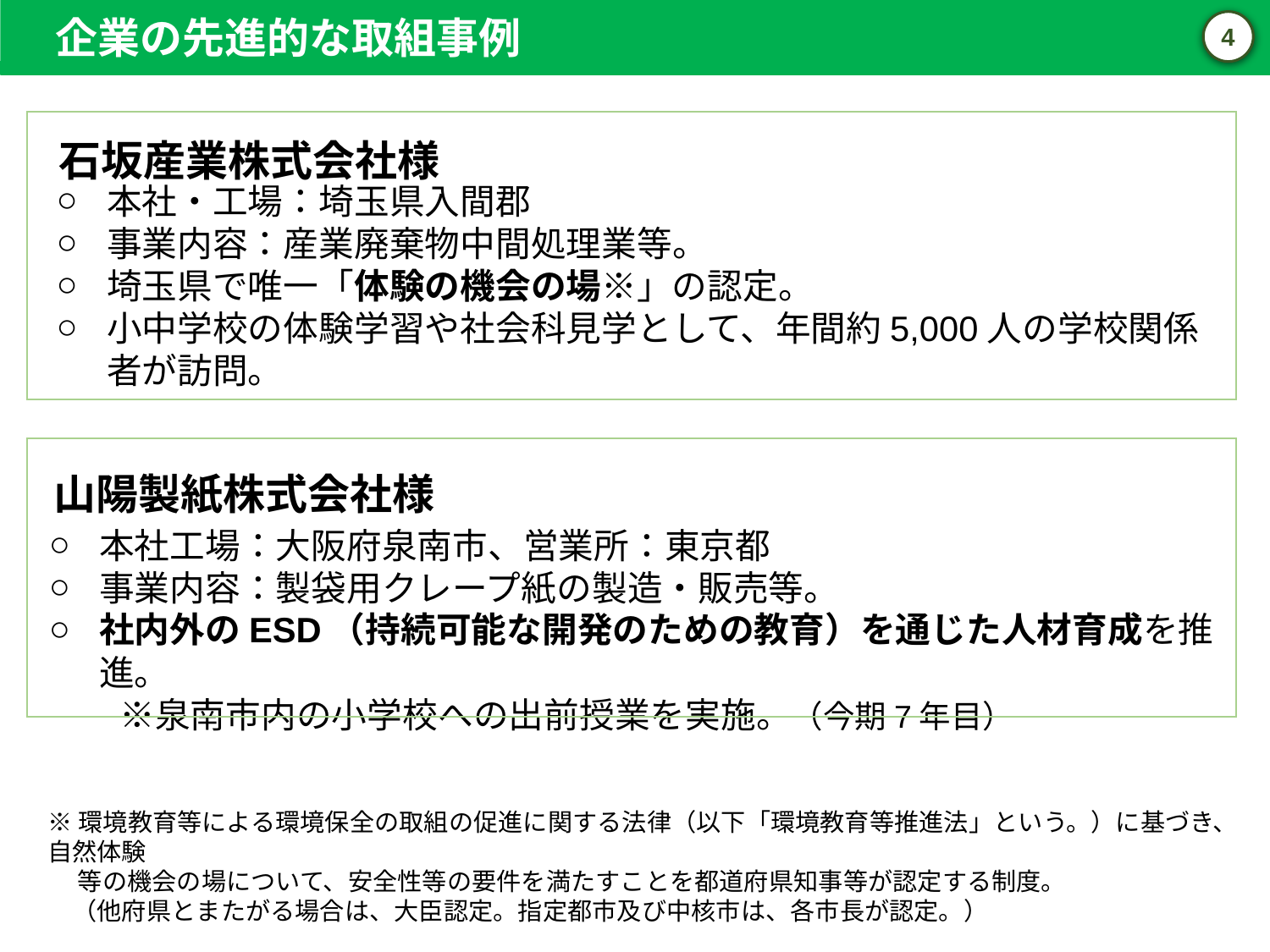

企業の先進的な取組事例
4
石坂産業株式会社様

本社・工場：埼玉県入間郡
事業内容：産業廃棄物中間処理業等。
埼玉県で唯一「体験の機会の場※」の認定。
小中学校の体験学習や社会科見学として、年間約5,000人の学校関係者が訪問。
山陽製紙株式会社様

本社工場：大阪府泉南市、営業所：東京都
事業内容：製袋用クレープ紙の製造・販売等。
社内外のESD（持続可能な開発のための教育）を通じた人材育成を推進。
　　※泉南市内の小学校への出前授業を実施。（今期7年目）

※環境教育等による環境保全の取組の促進に関する法律（以下「環境教育等推進法」という。）に基づき、自然体験
　 等の機会の場について、安全性等の要件を満たすことを都道府県知事等が認定する制度。
　（他府県とまたがる場合は、大臣認定。指定都市及び中核市は、各市長が認定。）